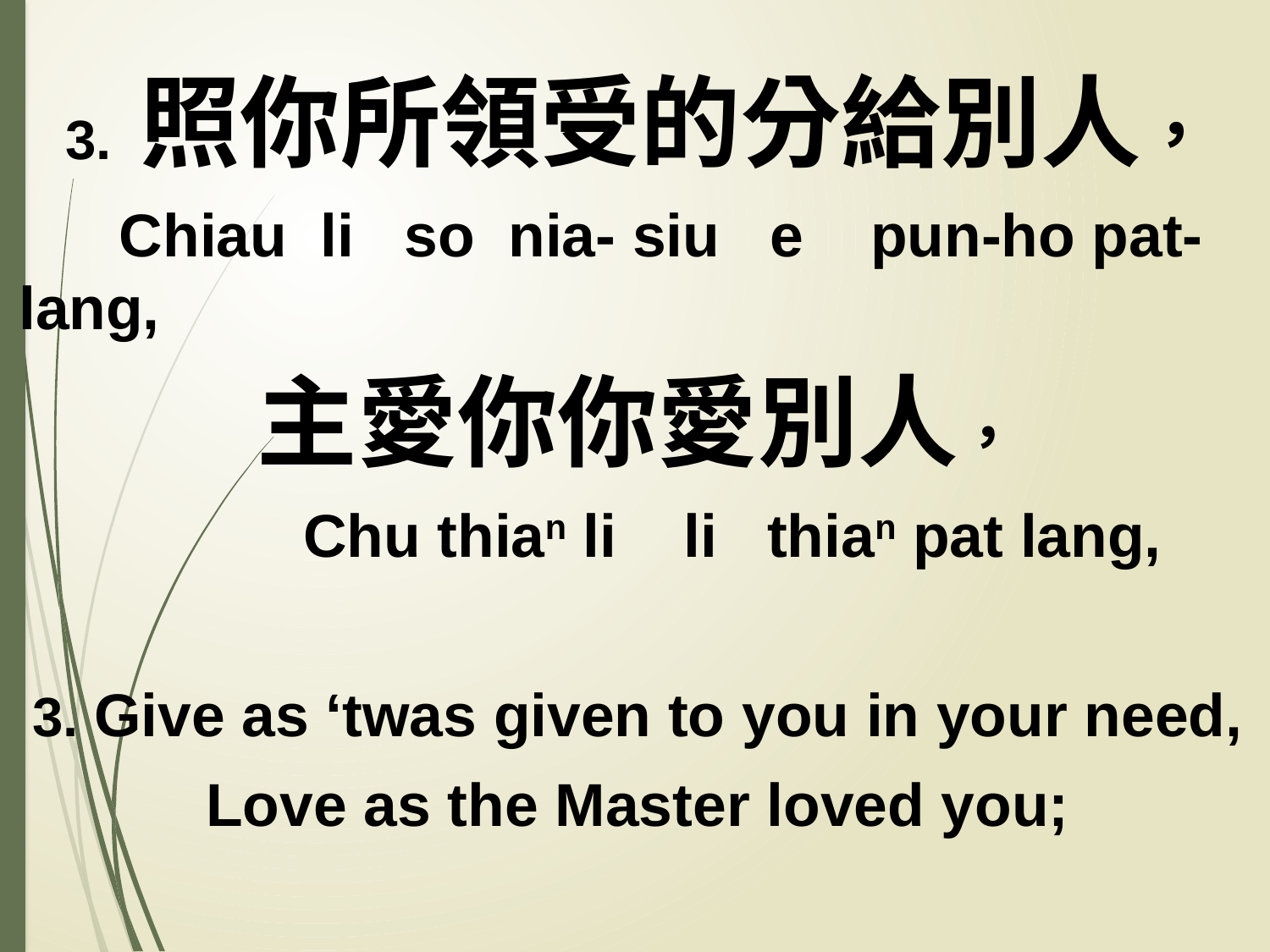

3. 照你所領受的分給別人，
      Chiau  li   so  nia- siu   e    pun-ho pat-lang,
主愛你你愛別人，
                 Chu thian li    li   thian pat lang,

3. Give as ‘twas given to you in your need,
Love as the Master loved you;